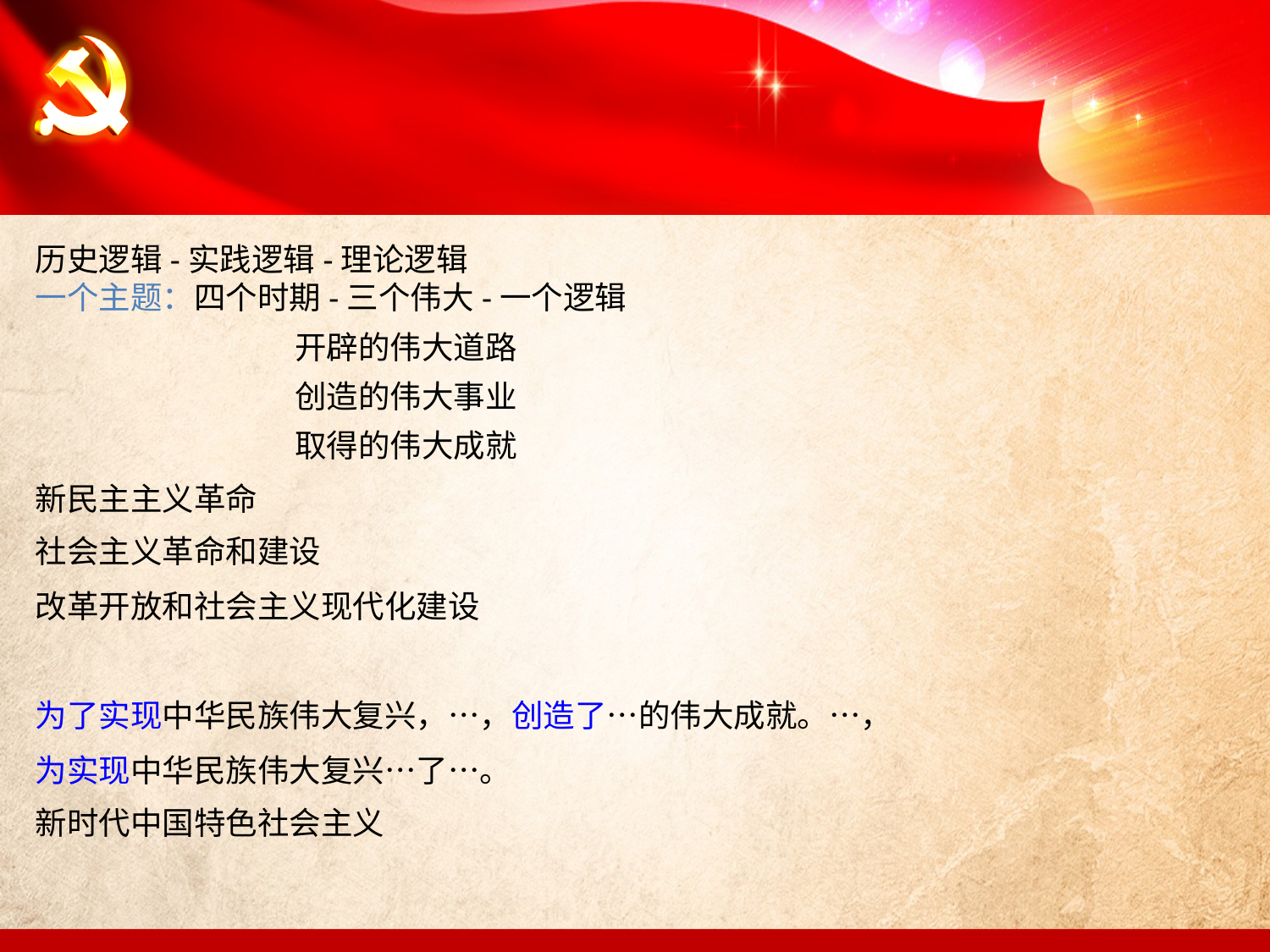

历史逻辑-实践逻辑-理论逻辑
一个主题：四个时期-三个伟大-一个逻辑
                                   开辟的伟大道路
                                   创造的伟大事业
                                   取得的伟大成就
新民主主义革命
社会主义革命和建设
改革开放和社会主义现代化建设

为了实现中华民族伟大复兴，…，创造了…的伟大成就。…，
为实现中华民族伟大复兴…了…。
新时代中国特色社会主义